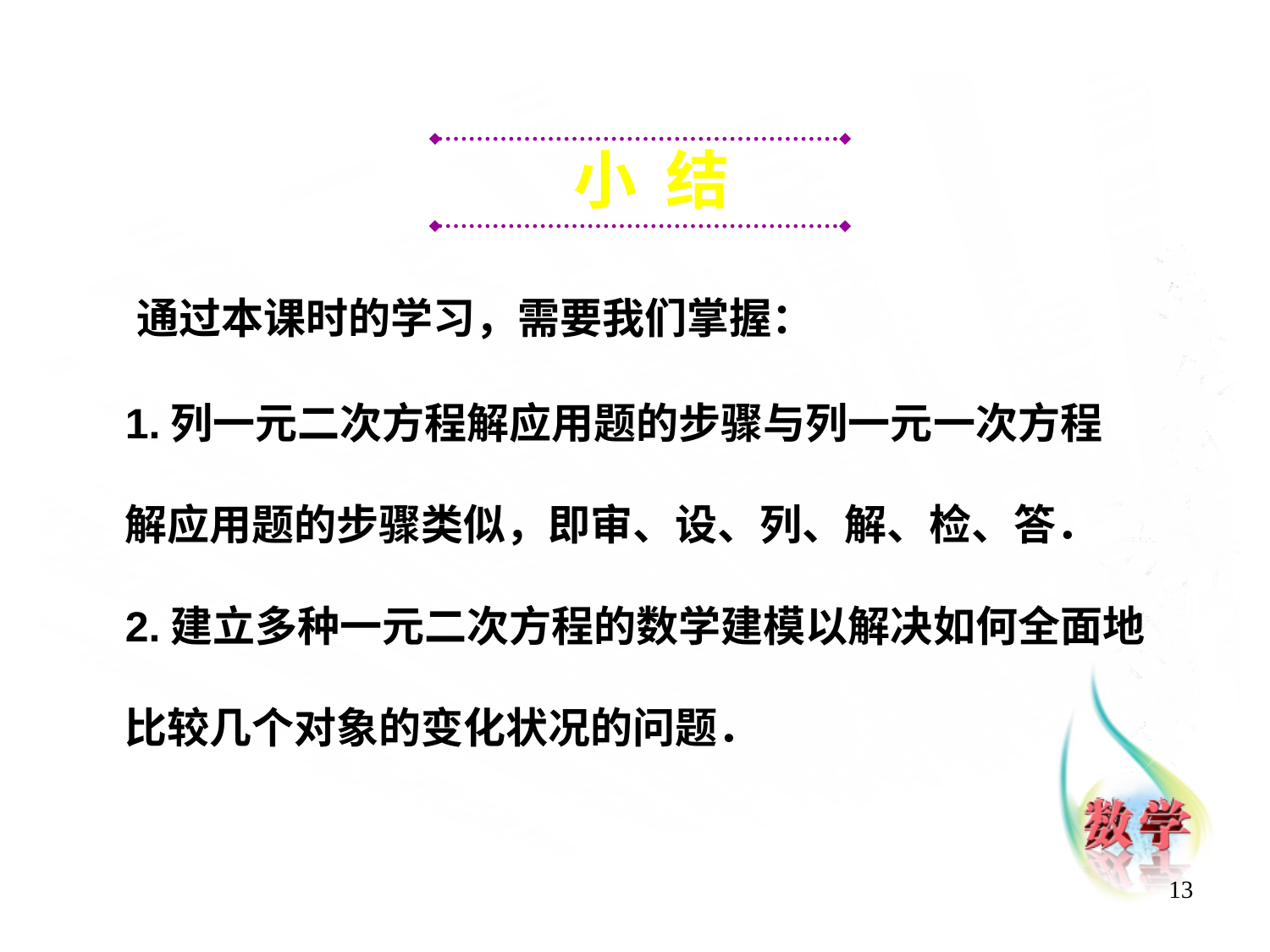

小  结

 通过本课时的学习，需要我们掌握：
1.列一元二次方程解应用题的步骤与列一元一次方程
解应用题的步骤类似，即审、设、列、解、检、答．
2.建立多种一元二次方程的数学建模以解决如何全面地
比较几个对象的变化状况的问题．
13